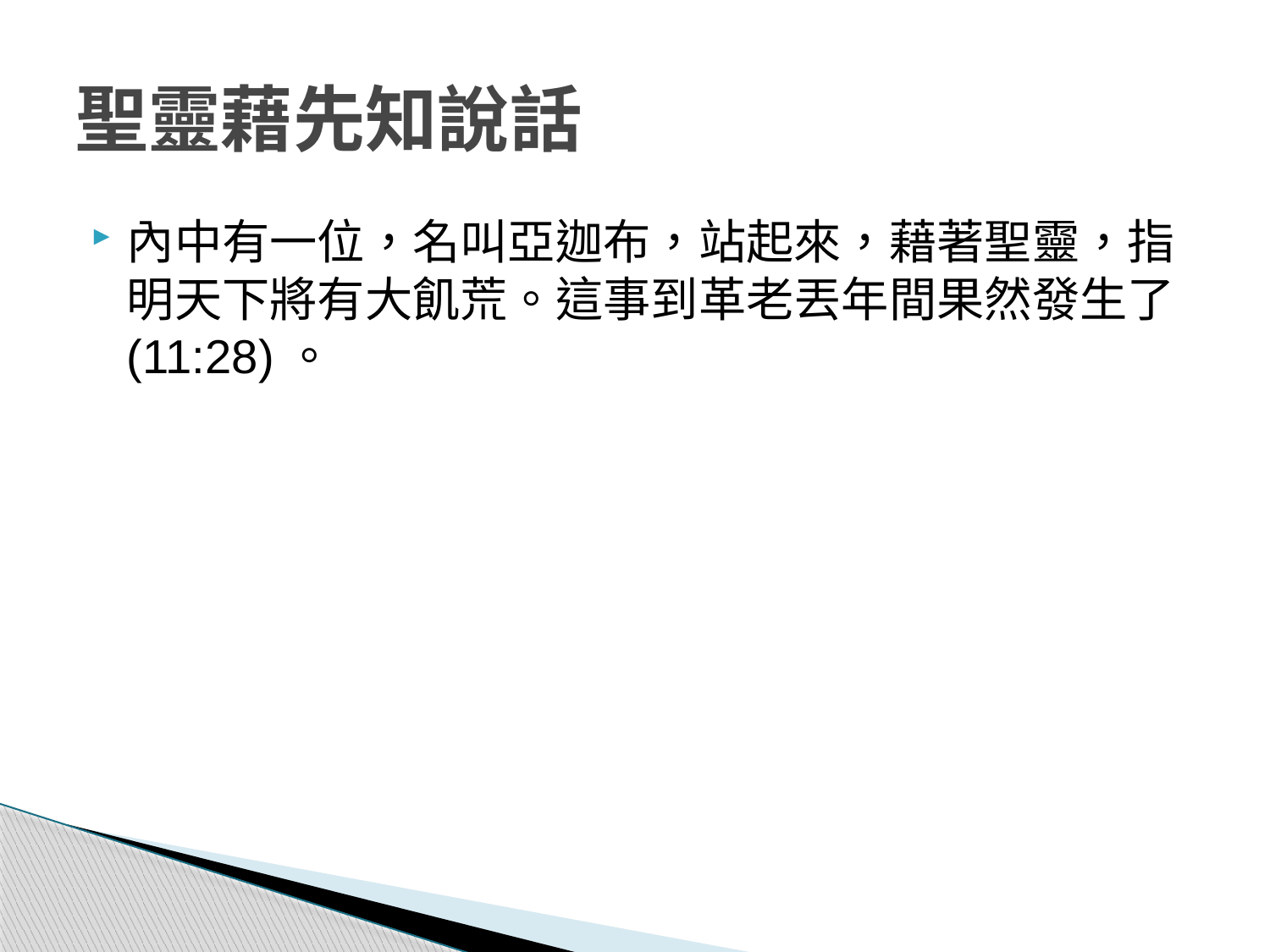

# 聖靈藉先知說話
內中有一位，名叫亞迦布，站起來，藉著聖靈，指明天下將有大飢荒。這事到革老丟年間果然發生了 (11:28)。